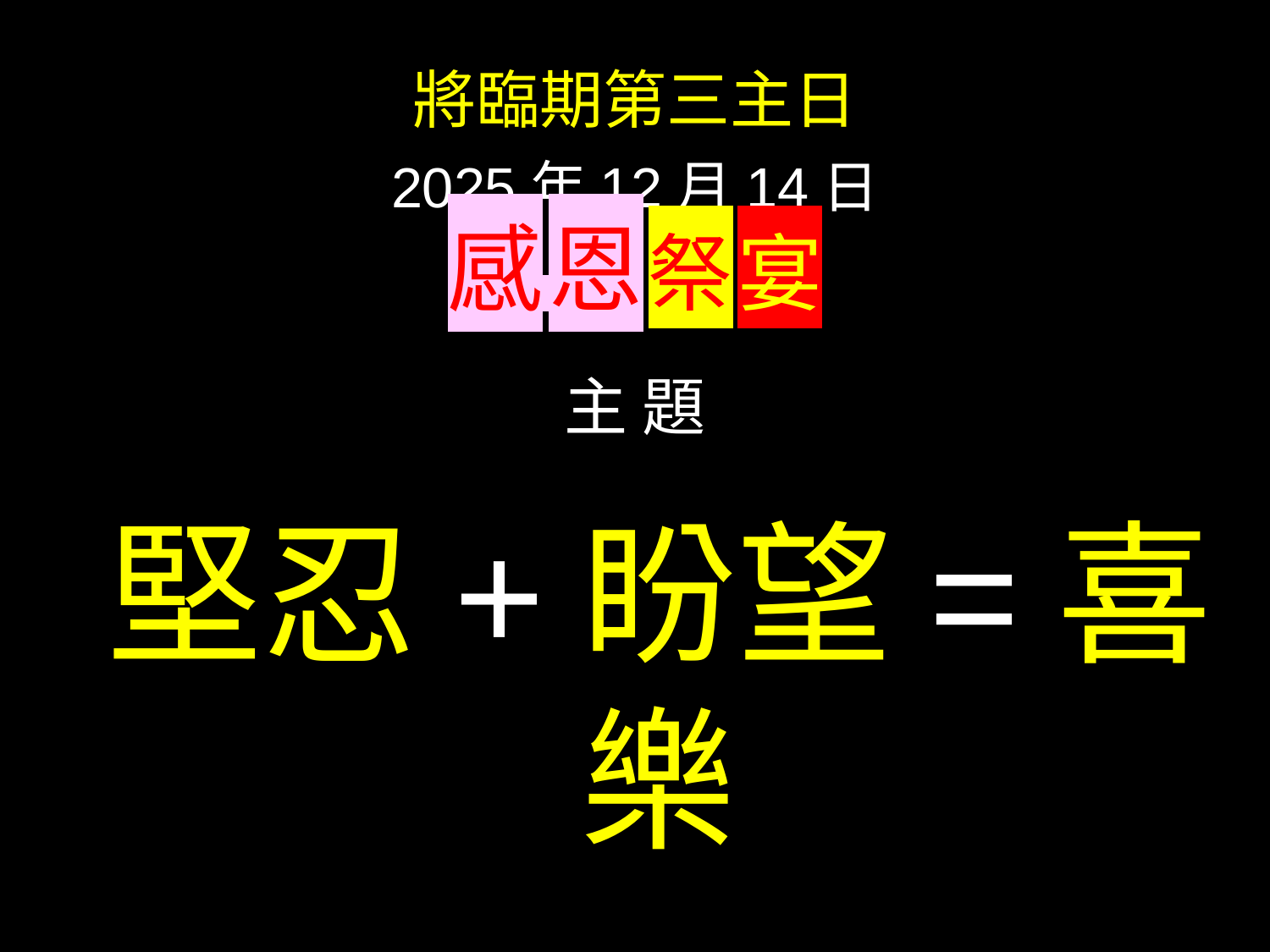

將臨期第三主日
2025年12月14日
感 恩 祭 宴

主 題
 堅忍+盼望=喜樂